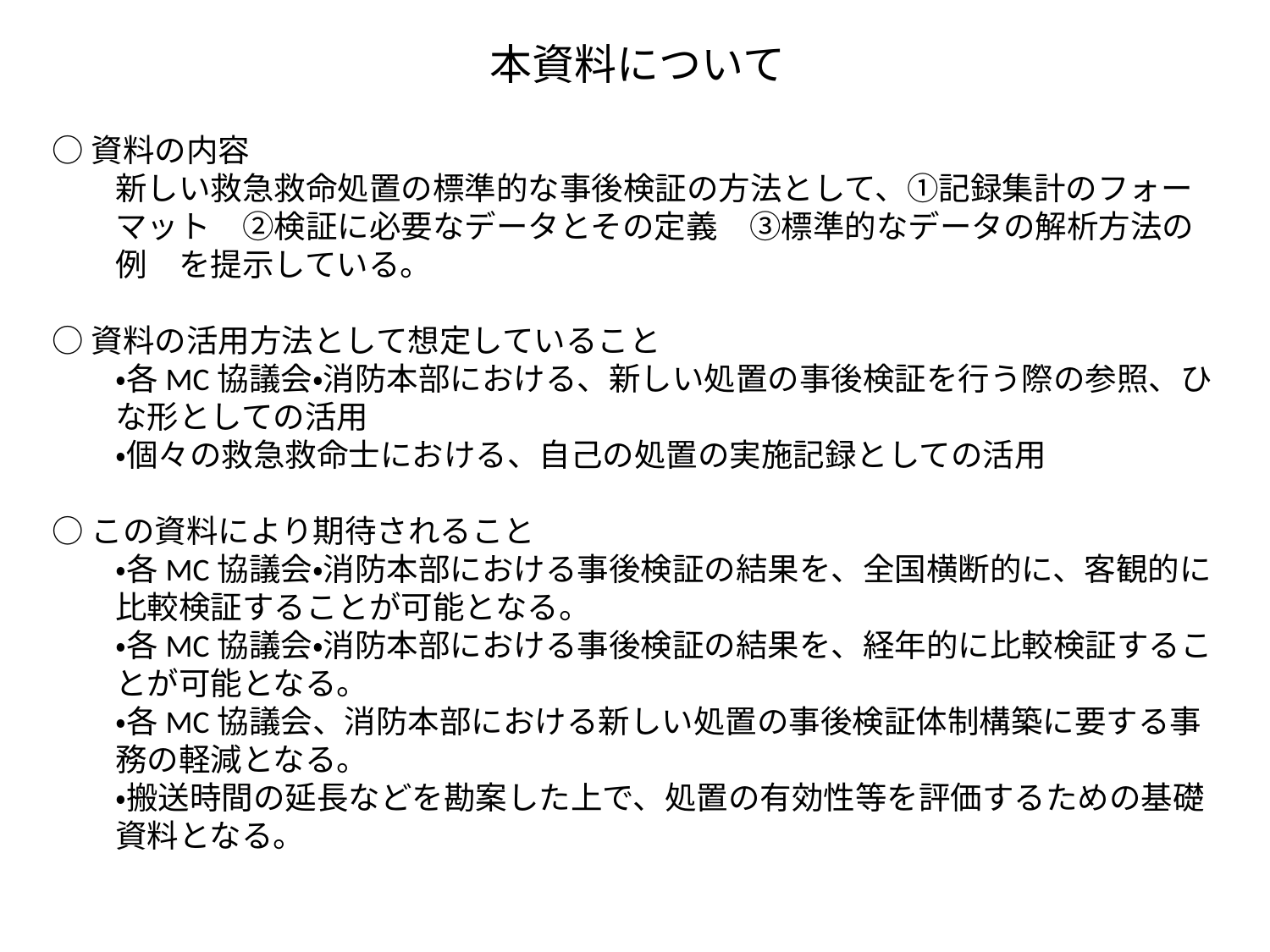

本資料について

○資料の内容
新しい救急救命処置の標準的な事後検証の方法として、①記録集計のフォーマット　②検証に必要なデータとその定義　③標準的なデータの解析方法の例　を提示している。

○資料の活用方法として想定していること
・各MC協議会・消防本部における、新しい処置の事後検証を行う際の参照、ひな形としての活用
・個々の救急救命士における、自己の処置の実施記録としての活用

○この資料により期待されること
・各MC協議会・消防本部における事後検証の結果を、全国横断的に、客観的に比較検証することが可能となる。
・各MC協議会・消防本部における事後検証の結果を、経年的に比較検証することが可能となる。
・各MC協議会、消防本部における新しい処置の事後検証体制構築に要する事務の軽減となる。
・搬送時間の延長などを勘案した上で、処置の有効性等を評価するための基礎資料となる。